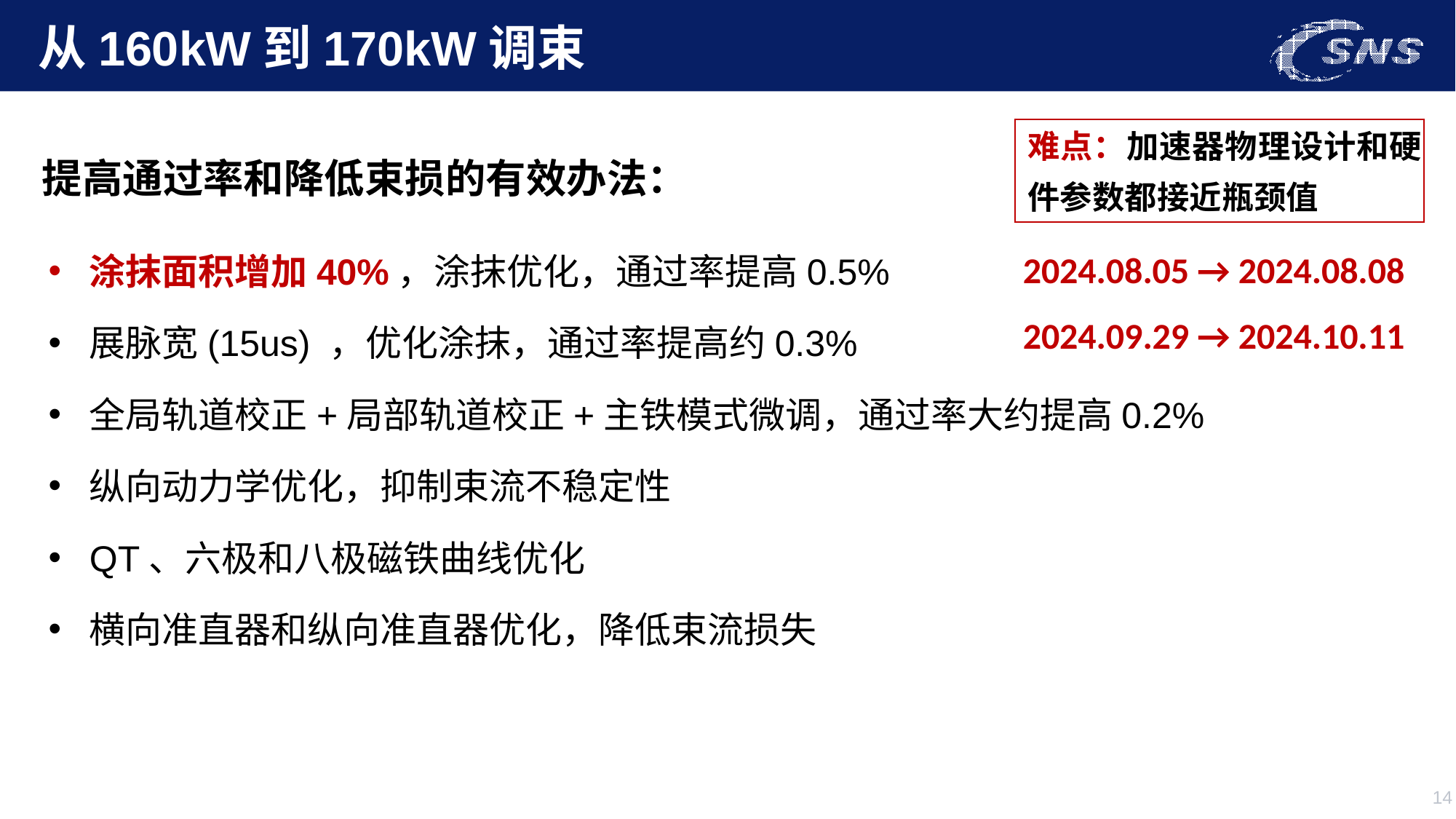

从160kW到170kW调束
提高通过率和降低束损的有效办法：
难点：加速器物理设计和硬件参数都接近瓶颈值

2024.08.05 → 2024.08.08
2024.09.29 → 2024.10.11
涂抹面积增加40%，涂抹优化，通过率提高0.5%
展脉宽(15us) ，优化涂抹，通过率提高约0.3%
全局轨道校正+局部轨道校正+主铁模式微调，通过率大约提高0.2%
纵向动力学优化，抑制束流不稳定性
QT、六极和八极磁铁曲线优化
横向准直器和纵向准直器优化，降低束流损失